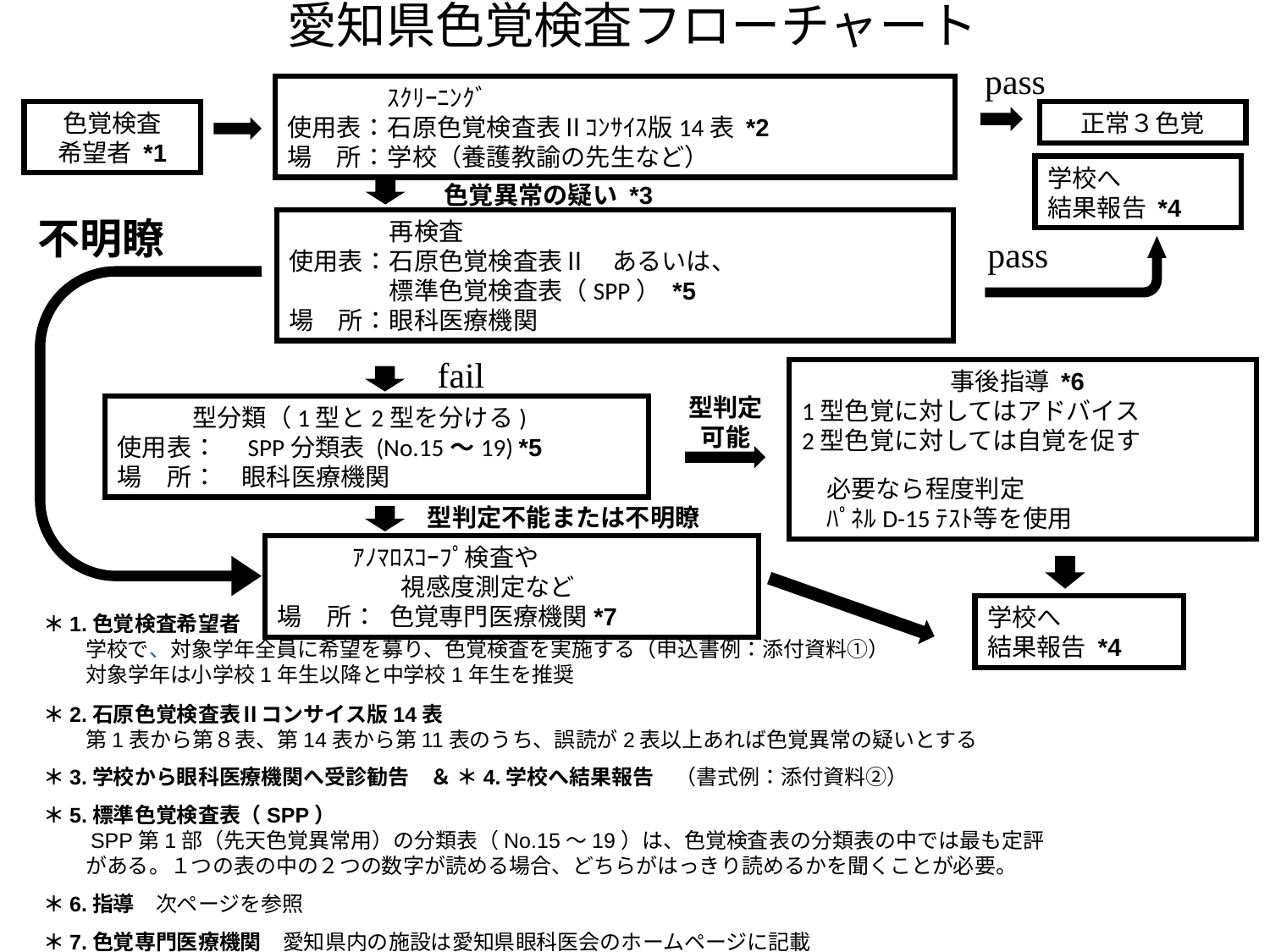

愛知県色覚検査フローチャート
pass
	ｽｸﾘｰﾆﾝｸﾞ
使用表：	石原色覚検査表Ⅱｺﾝｻｲｽ版14表 *2
場　所：	学校（養護教諭の先生など）
色覚検査
希望者 *1
正常３色覚

学校へ
結果報告 *4

色覚異常の疑い *3

不明瞭
	再検査
使用表：	石原色覚検査表Ⅱ　あるいは、
	標準色覚検査表（SPP） *5
場　所：	眼科医療機関
pass

fail

　　　　　　事後指導 *6
1型色覚に対してはアドバイス
2型色覚に対しては自覚を促す

　必要なら程度判定
　ﾊﾟﾈﾙD-15ﾃｽﾄ等を使用
型判定
可能
	型分類（1型と2型を分ける)
使用表	：　SPP分類表 (No.15～19) *5
場　所	：　眼科医療機関

型判定不能または不明瞭

	ｱﾉﾏﾛｽｺｰﾌﾟ検査や
　　　　　視感度測定など
場　所	：	色覚専門医療機関*7

＊1.色覚検査希望者
　　学校で、対象学年全員に希望を募り、色覚検査を実施する（申込書例：添付資料①）
　　対象学年は小学校1年生以降と中学校1年生を推奨

＊2.石原色覚検査表Ⅱコンサイス版14表
　　第1表から第８表、第14表から第11表のうち、誤読が2表以上あれば色覚異常の疑いとする
＊3.学校から眼科医療機関へ受診勧告　＆ ＊4.学校へ結果報告　（書式例：添付資料②）
＊5.標準色覚検査表（SPP）
　　SPP第1部（先天色覚異常用）の分類表（No.15～19）は、色覚検査表の分類表の中では最も定評
　　がある。１つの表の中の２つの数字が読める場合、どちらがはっきり読めるかを聞くことが必要。
＊6.指導　次ページを参照
＊7.色覚専門医療機関　愛知県内の施設は愛知県眼科医会のホームページに記載

学校へ
結果報告 *4